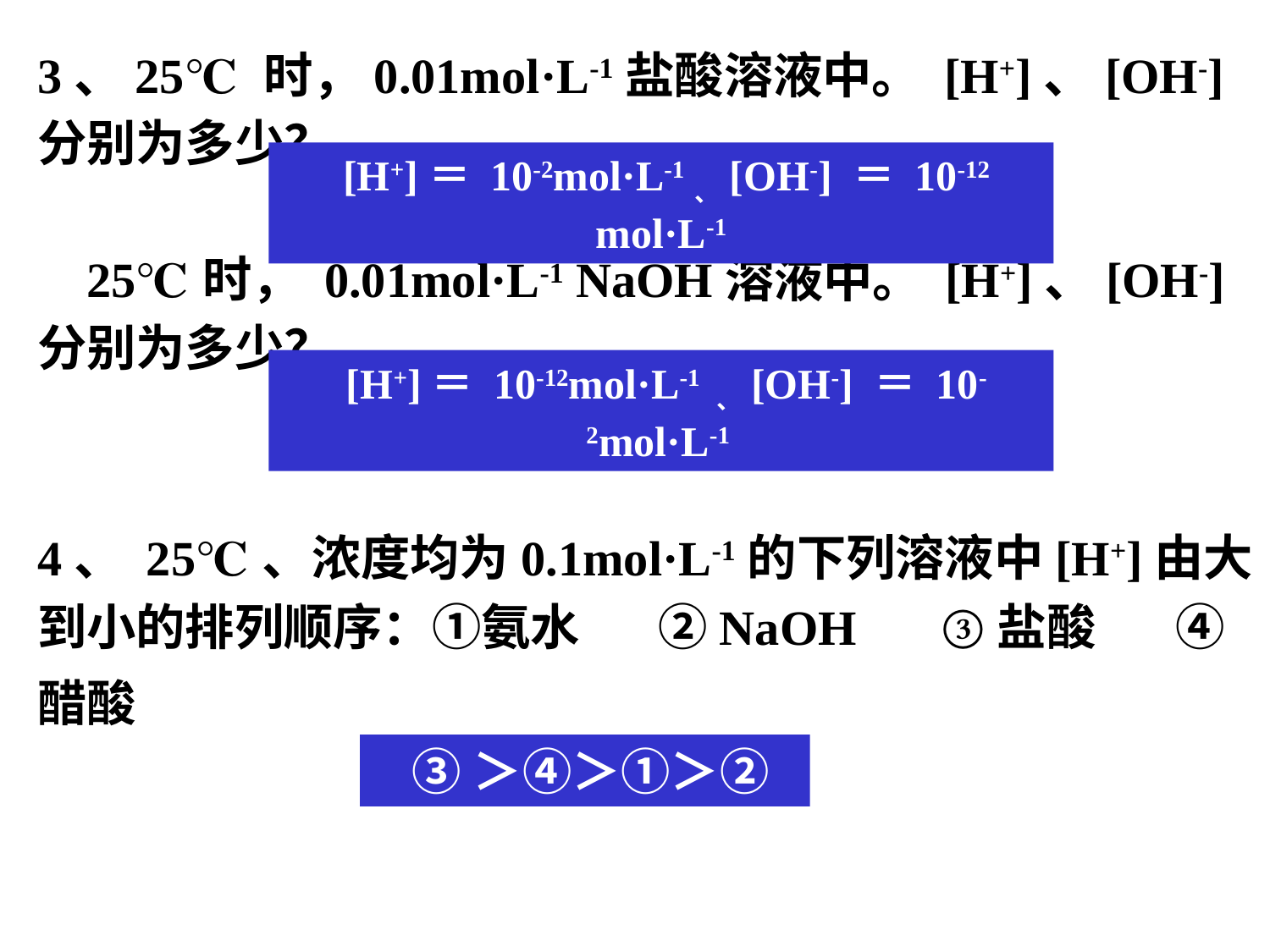

3、25℃ 时，0.01mol·L-1盐酸溶液中。 [H+]、[OH-]分别为多少？

    25℃时， 0.01mol·L-1 NaOH溶液中。 [H+]、[OH-]分别为多少？

4、 25℃、浓度均为0.1mol·L-1的下列溶液中[H+]由大到小的排列顺序：①氨水       ②NaOH       ③盐酸          ④醋酸
 [H+]＝ 10-2mol·L-1、[OH-] ＝ 10-12 mol·L-1
 [H+]＝ 10-12mol·L-1 、[OH-] ＝ 10-2mol·L-1
 ③＞④＞①＞②